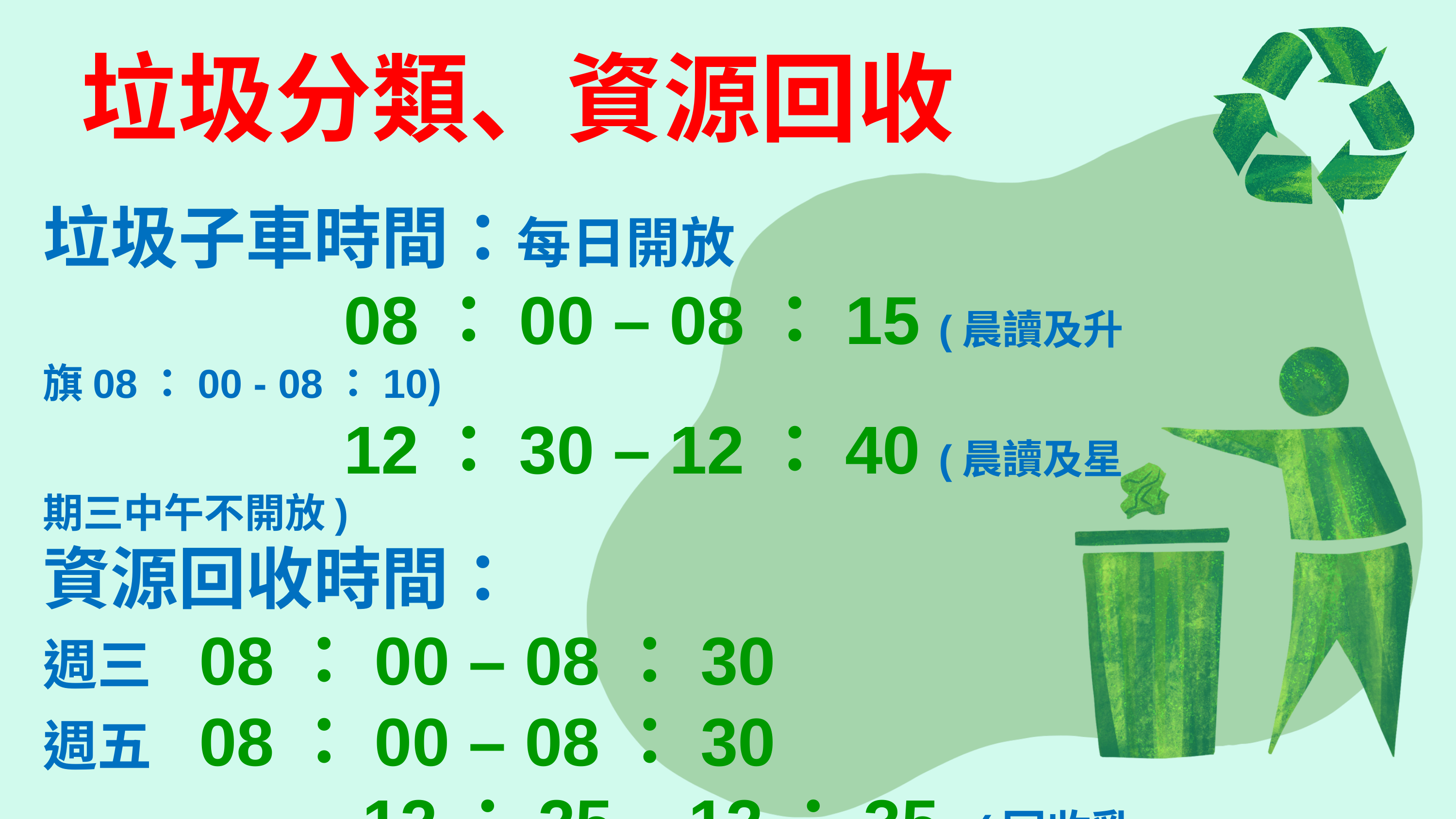

垃圾分類、資源回收

垃圾子車時間：每日開放
                08：00 – 08：15 (晨讀及升旗08：00 - 08：10)
                12：30 – 12：40 (晨讀及星期三中午不開放)
資源回收時間：
週三  08：00 – 08：30
週五  08：00 – 08：30
                 12：25 – 12：35  (回收乳製品空瓶)